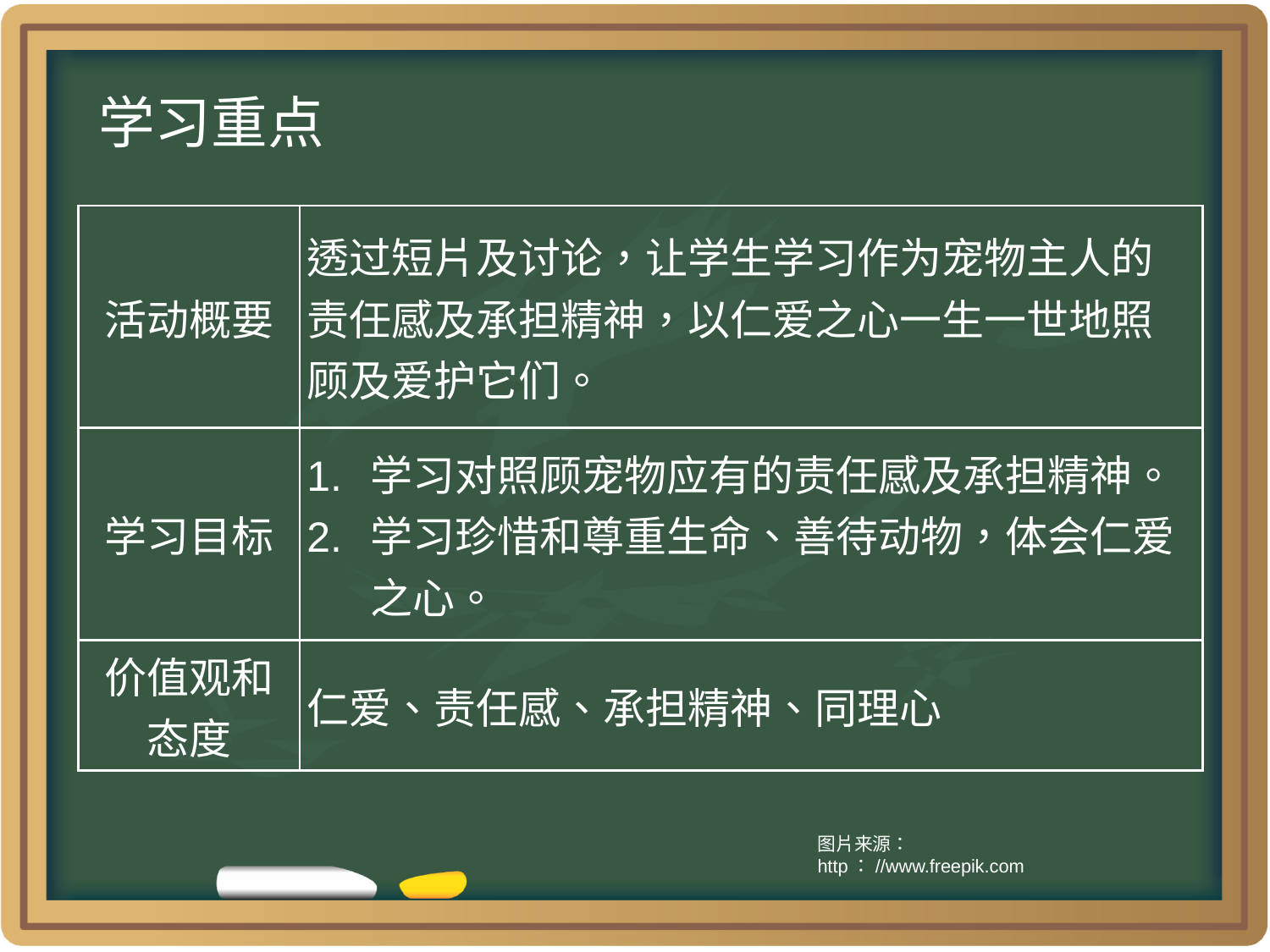

学习重点
| 活动概要 | 透过短片及讨论，让学生学习作为宠物主人的责任感及承担精神，以仁爱之心一生一世地照顾及爱护它们。 |
| --- | --- |
| 学习目标 | 学习对照顾宠物应有的责任感及承担精神。 学习珍惜和尊重生命、善待动物，体会仁爱之心。 |
| 价值观和 态度 | 仁爱、责任感、承担精神、同理心 |
图片来源： http：//www.freepik.com